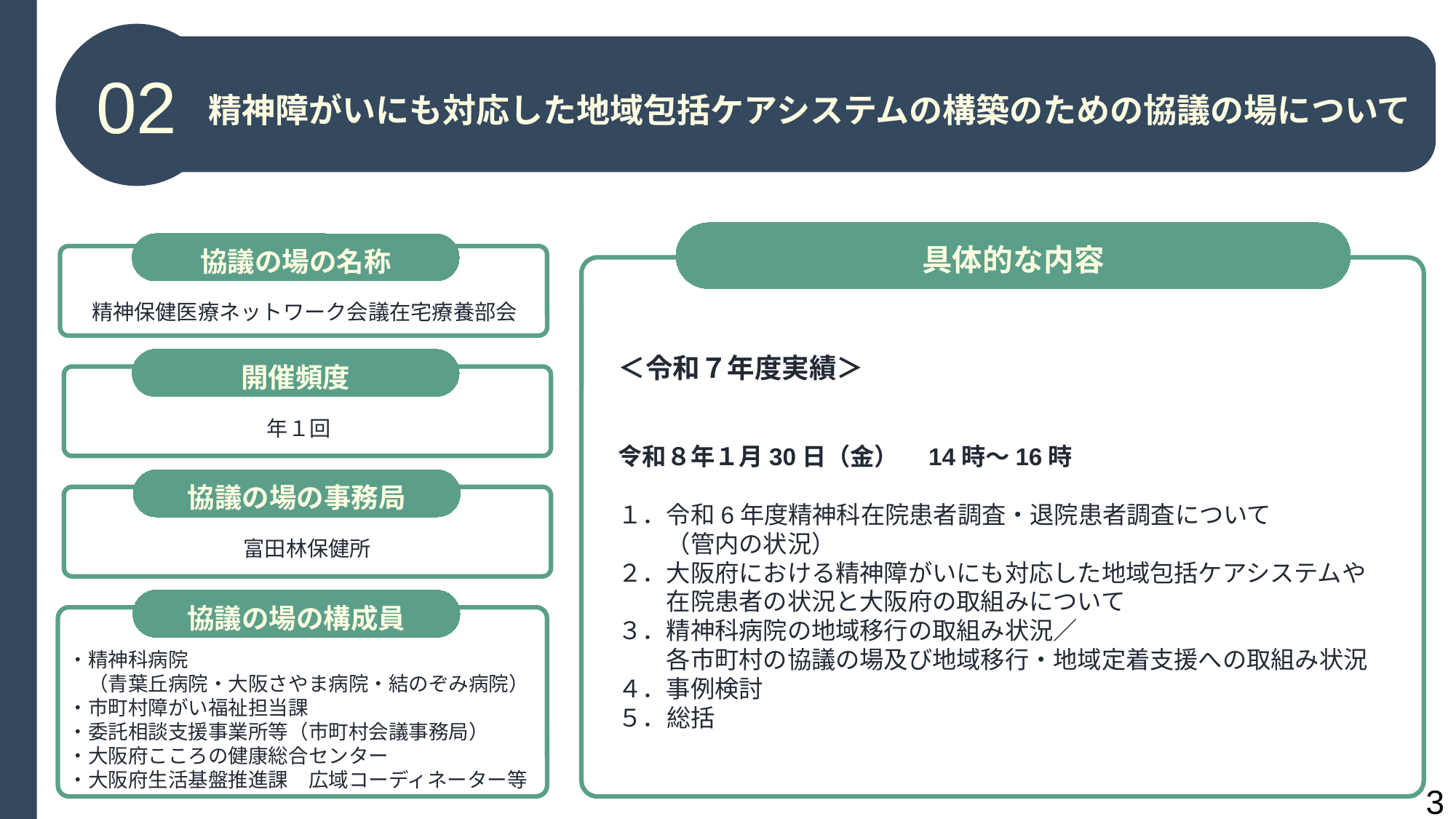

02

精神障がいにも対応した地域包括ケアシステムの構築のための協議の場について
具体的な内容
協議の場の名称

精神保健医療ネットワーク会議在宅療養部会

＜令和７年度実績＞

令和８年１月30日（金）　14時～16時

１．令和6年度精神科在院患者調査・退院患者調査について
　　（管内の状況）
２．大阪府における精神障がいにも対応した地域包括ケアシステムや
　　在院患者の状況と大阪府の取組みについて
３．精神科病院の地域移行の取組み状況／
　　各市町村の協議の場及び地域移行・地域定着支援への取組み状況
４．事例検討
５．総括
開催頻度

年１回
協議の場の事務局

富田林保健所
協議の場の構成員

・精神科病院
　（青葉丘病院・大阪さやま病院・結のぞみ病院）
・市町村障がい福祉担当課
・委託相談支援事業所等（市町村会議事務局）
・大阪府こころの健康総合センター
・大阪府生活基盤推進課　広域コーディネーター等